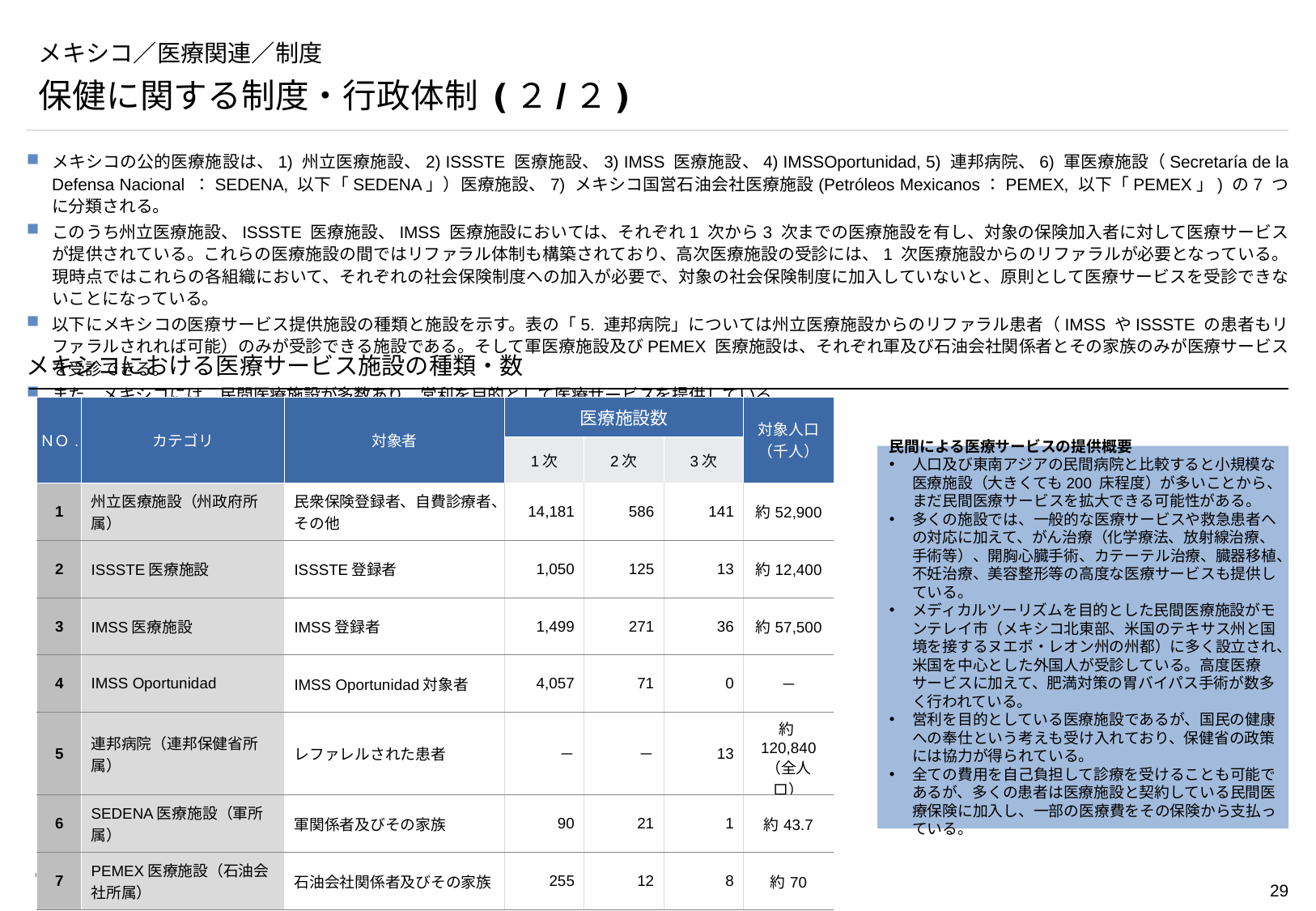

# メキシコ／医療関連／制度
保健に関する制度・行政体制 (２/２)
メキシコの公的医療施設は、1) 州立医療施設、2) ISSSTE 医療施設、3) IMSS 医療施設、4) IMSSOportunidad, 5) 連邦病院、6) 軍医療施設（Secretaría de la Defensa Nacional ：SEDENA, 以下「SEDENA」）医療施設、7) メキシコ国営石油会社医療施設(Petróleos Mexicanos：PEMEX, 以下「PEMEX」) の7 つに分類される。
このうち州立医療施設、ISSSTE 医療施設、IMSS 医療施設においては、それぞれ1 次から3 次までの医療施設を有し、対象の保険加入者に対して医療サービスが提供されている。これらの医療施設の間ではリファラル体制も構築されており、高次医療施設の受診には、1 次医療施設からのリファラルが必要となっている。現時点ではこれらの各組織において、それぞれの社会保険制度への加入が必要で、対象の社会保険制度に加入していないと、原則として医療サービスを受診できないことになっている。
以下にメキシコの医療サービス提供施設の種類と施設を示す。表の「5. 連邦病院」については州立医療施設からのリファラル患者（IMSS やISSSTE の患者もリファラルされれば可能）のみが受診できる施設である。そして軍医療施設及びPEMEX 医療施設は、それぞれ軍及び石油会社関係者とその家族のみが医療サービスを受診できる。
また、メキシコには、民間医療施設が多数あり、営利を目的として医療サービスを提供している。
メキシコにおける医療サービス施設の種類・数
| ＮＯ. | カテゴリ | 対象者 | 医療施設数 |  |  | 対象人口 （千人） |
| --- | --- | --- | --- | --- | --- | --- |
|  |  |  | 1次 | 2次 | 3次 |  |
| 1 | 州立医療施設（州政府所属） | 民衆保険登録者、自費診療者、その他 | 14,181 | 586 | 141 | 約52,900 |
| 2 | ISSSTE医療施設 | ISSSTE登録者 | 1,050 | 125 | 13 | 約12,400 |
| 3 | IMSS医療施設 | IMSS登録者 | 1,499 | 271 | 36 | 約57,500 |
| 4 | IMSS Oportunidad | IMSS Oportunidad対象者 | 4,057 | 71 | 0 | － |
| 5 | 連邦病院（連邦保健省所属） | レファレルされた患者 | － | － | 13 | 約120,840 （全人口） |
| 6 | SEDENA医療施設（軍所属） | 軍関係者及びその家族 | 90 | 21 | 1 | 約43.7 |
| 7 | PEMEX医療施設（石油会社所属） | 石油会社関係者及びその家族 | 255 | 12 | 8 | 約70 |
民間による医療サービスの提供概要
人口及び東南アジアの民間病院と比較すると小規模な医療施設（大きくても200 床程度）が多いことから、まだ民間医療サービスを拡大できる可能性がある。
多くの施設では、一般的な医療サービスや救急患者への対応に加えて、がん治療（化学療法、放射線治療、手術等）、開胸心臓手術、カテーテル治療、臓器移植、不妊治療、美容整形等の高度な医療サービスも提供している。
メディカルツーリズムを目的とした民間医療施設がモンテレイ市（メキシコ北東部、米国のテキサス州と国境を接するヌエボ・レオン州の州都）に多く設立され、米国を中心とした外国人が受診している。高度医療サービスに加えて、肥満対策の胃バイパス手術が数多く行われている。
営利を目的としている医療施設であるが、国民の健康への奉仕という考えも受け入れており、保健省の政策には協力が得られている。
全ての費用を自己負担して診療を受けることも可能であるが、多くの患者は医療施設と契約している民間医療保険に加入し、一部の医療費をその保険から支払っている。
（出所） JICA「日本の医療技術・サービスの中南米地域への海外展開支援にかかる情報収集・確認調査」